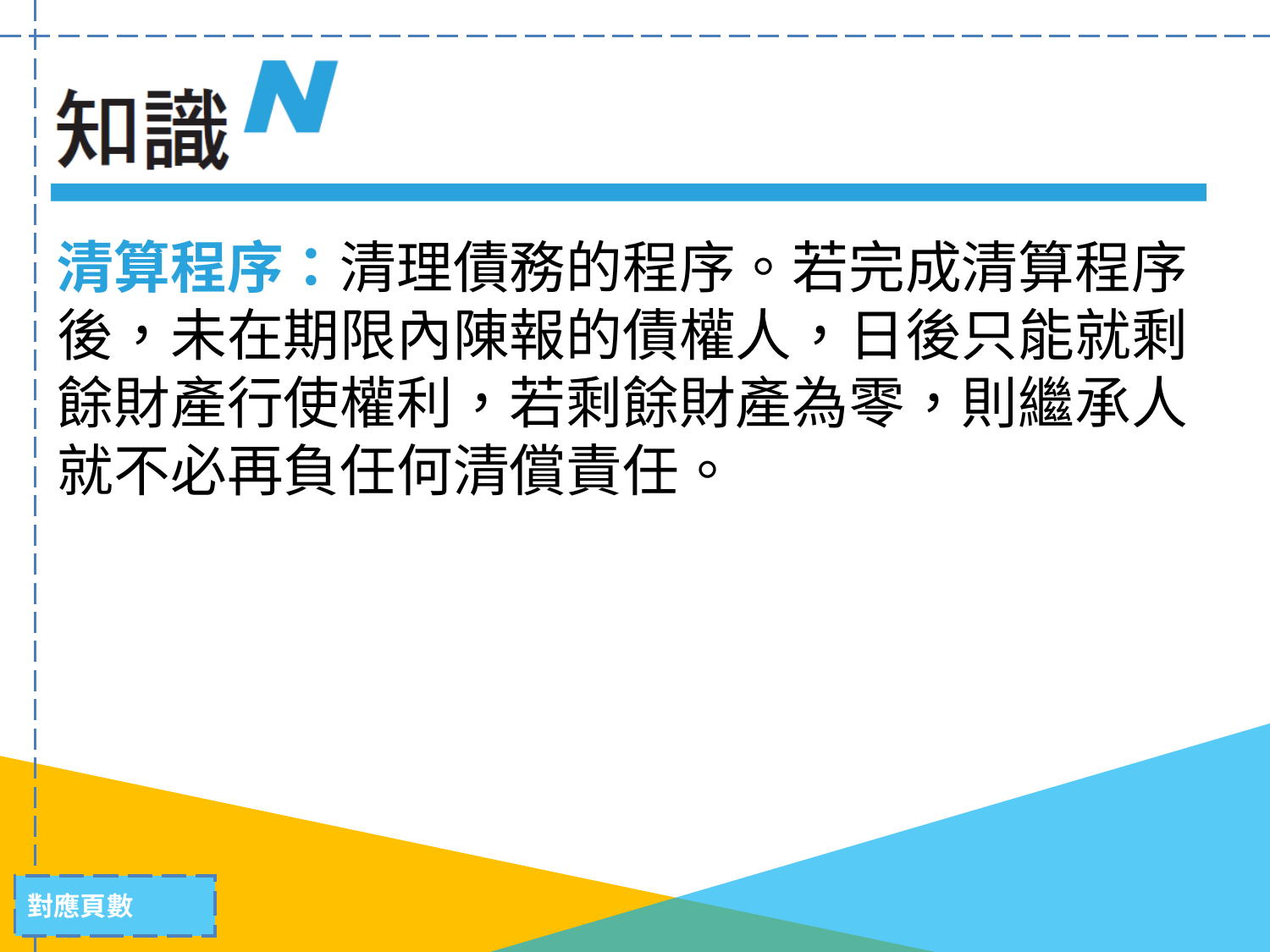

清算程序：清理債務的程序。若完成清算程序後，未在期限內陳報的債權人，日後只能就剩餘財產行使權利，若剩餘財產為零，則繼承人就不必再負任何清償責任。